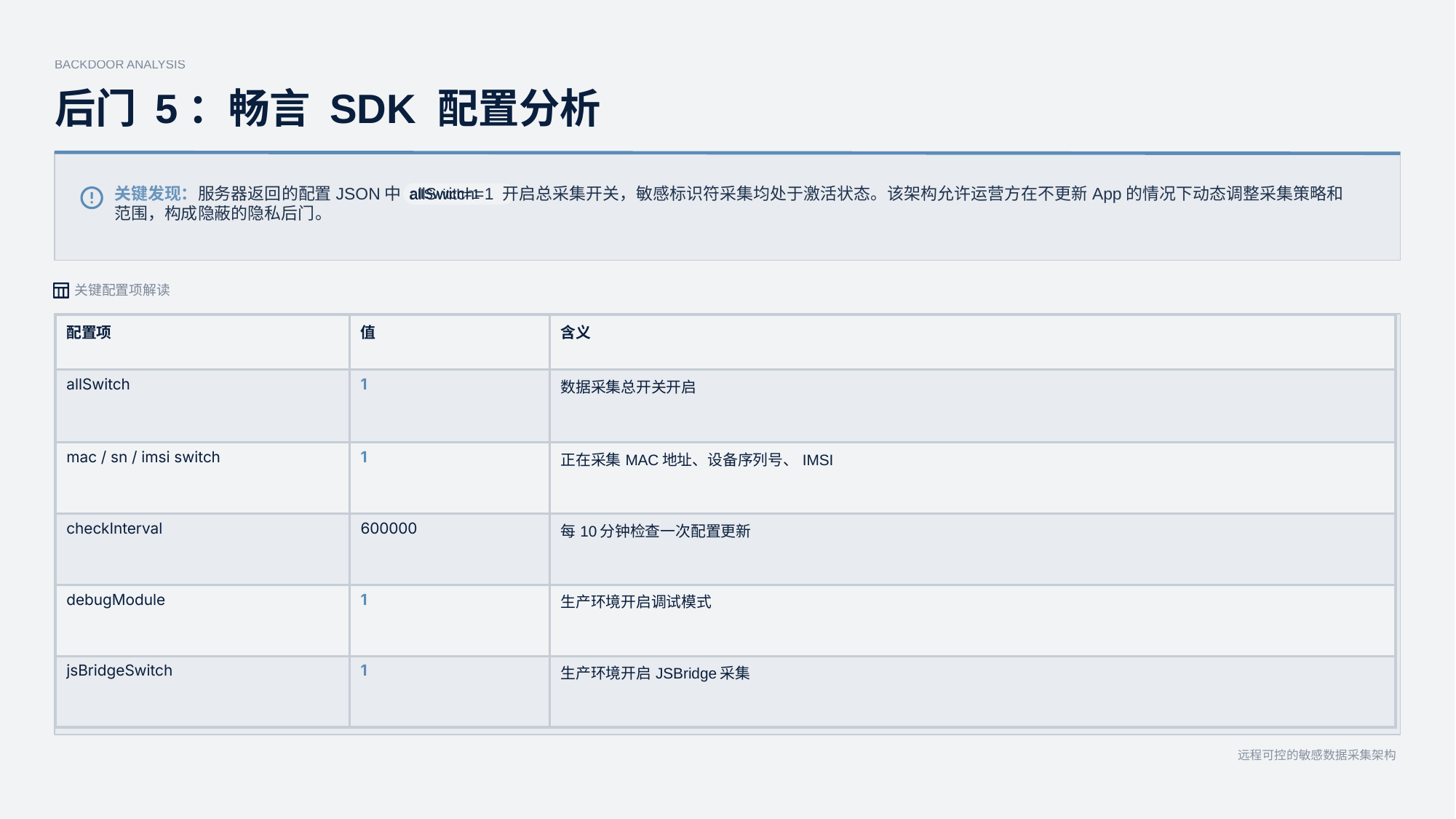

BACKDOOR ANALYSIS
后门 5：畅言 SDK 配置分析

关键发现：服务器返回的配置JSON中 allSwitch=1 开启总采集开关，敏感标识符采集均处于激活状态。该架构允许运营方在不更新App的情况下动态调整采集策略和
范围，构成隐蔽的隐私后门。

allSwitch=1

关键配置项解读

| 配置项 | 值 | 含义 |
| --- | --- | --- |
| allSwitch | 1 | 数据采集总开关开启 |
| mac / sn / imsi switch | 1 | 正在采集MAC地址、设备序列号、IMSI |
| checkInterval | 600000 | 每10分钟检查一次配置更新 |
| debugModule | 1 | 生产环境开启调试模式 |
| jsBridgeSwitch | 1 | 生产环境开启JSBridge采集 |
远程可控的敏感数据采集架构